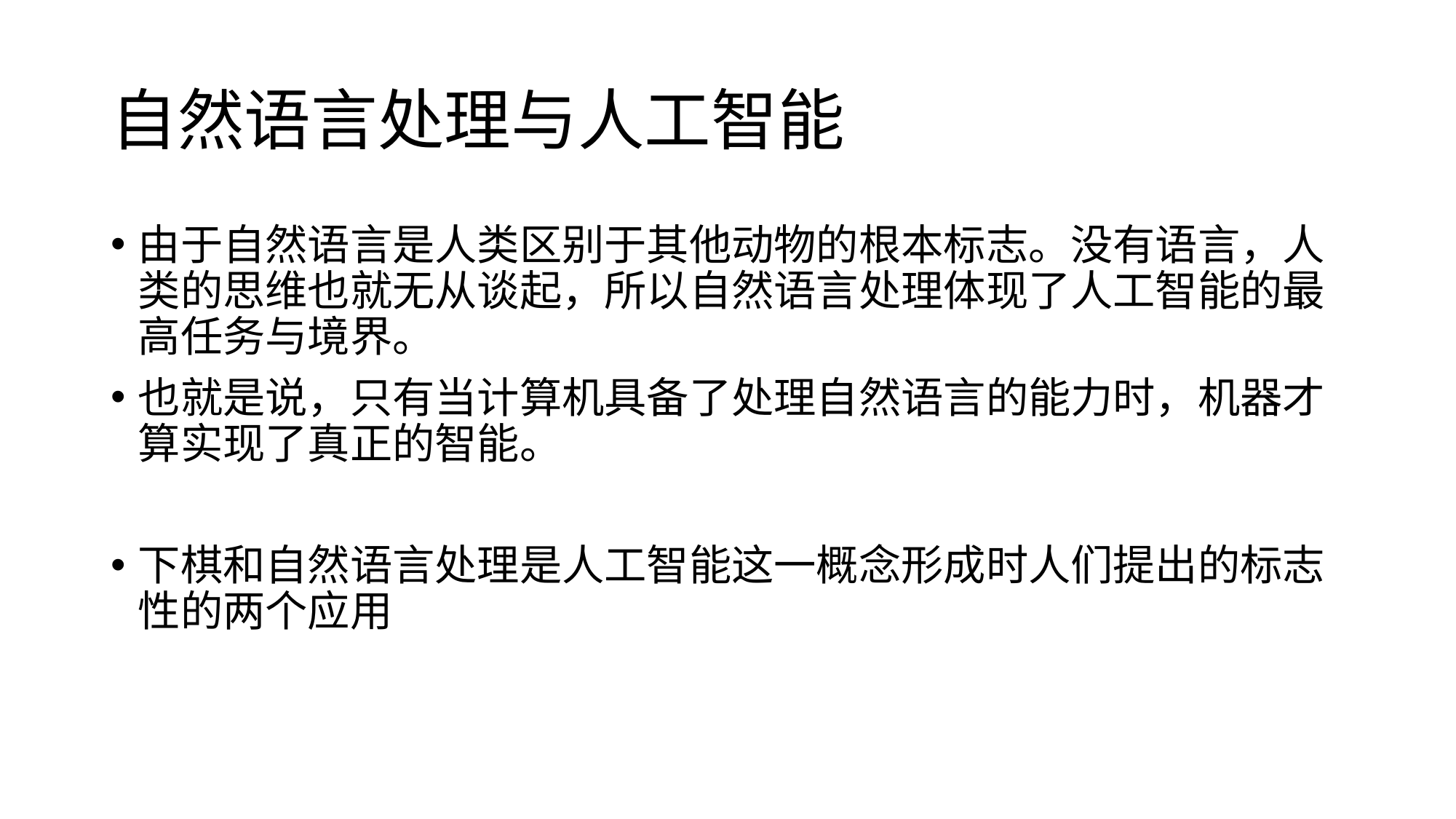

# 自然语言处理与人工智能
由于自然语言是人类区别于其他动物的根本标志。没有语言，人类的思维也就无从谈起，所以自然语言处理体现了人工智能的最高任务与境界。
也就是说，只有当计算机具备了处理自然语言的能力时，机器才算实现了真正的智能。

下棋和自然语言处理是人工智能这一概念形成时人们提出的标志性的两个应用